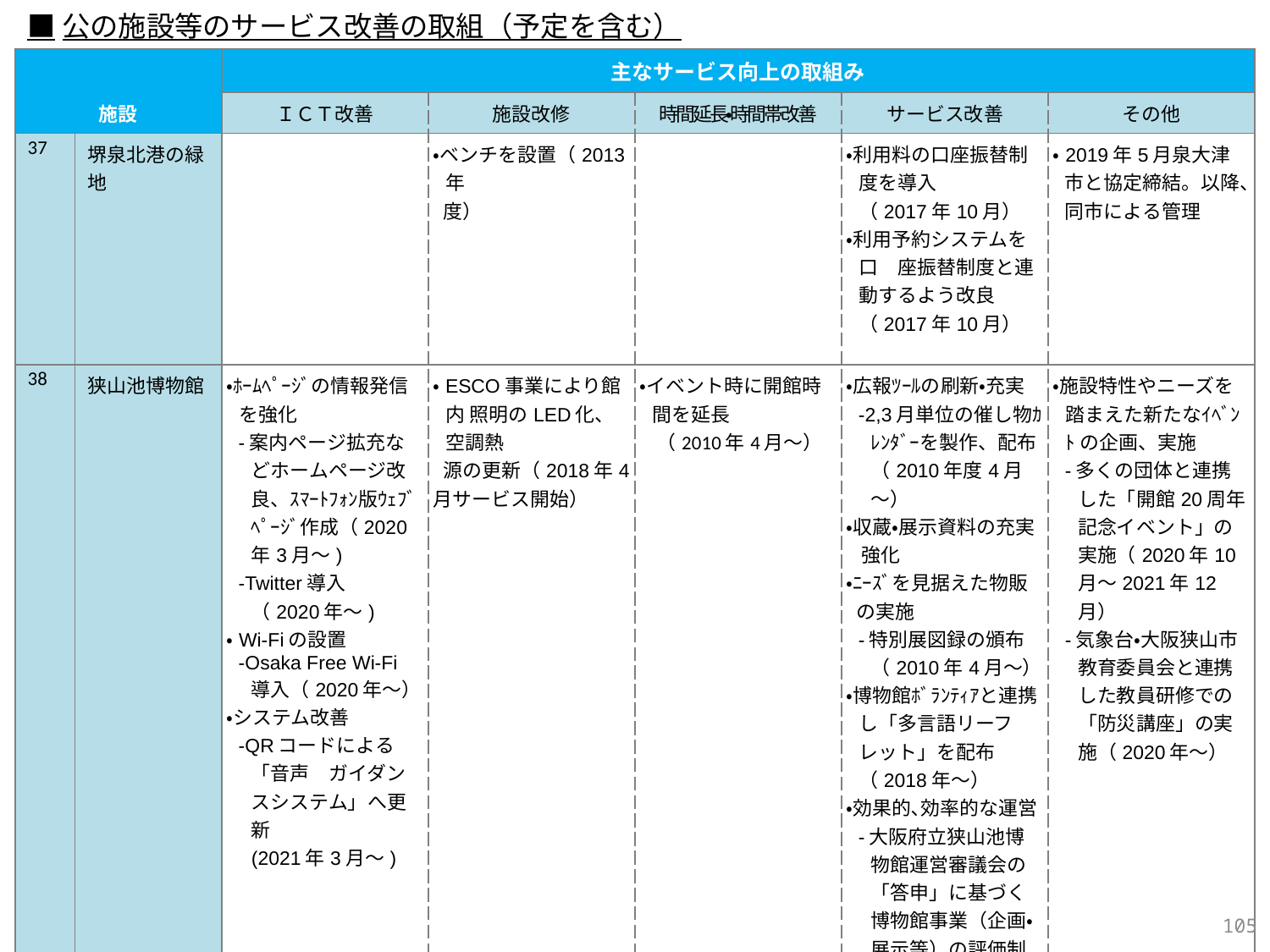

■公の施設等のサービス改善の取組（予定を含む）
| 施設 |  | 主なサービス向上の取組み |  |  |  |  |
| --- | --- | --- | --- | --- | --- | --- |
|  |  | ＩＣＴ改善 | 施設改修 | 時間延長・時間帯改善 | サービス改善 | その他 |
| 37 | 堺泉北港の緑地 |  | ・ベンチを設置（2013年 度） |  | ・利用料の口座振替制 度を導入 （2017年10月） ・利用予約システムを口　座振替制度と連動するよう改良（2017年10月） | ・2019年5月泉大津市と協定締結。以降、同市による管理 |
| 38 | 狭山池博物館 | ・ﾎｰﾑﾍﾟｰｼﾞの情報発信 を強化 -案内ページ拡充などホームページ改良、ｽﾏｰﾄﾌｫﾝ版ｳｪﾌﾞﾍﾟｰｼﾞ作成（2020年3月～) -Twitter導入 （2020年～) ・Wi-Fiの設置 -Osaka Free Wi-Fi 導入（2020年～） ・システム改善 -QRコードによる「音声　ガイダンスシステム」へ更新 (2021年3月～) | ・ESCO事業により館内 照明のLED化、空調熱 源の更新（2018年4月サービス開始） | ・イベント時に開館時間を延長 （2010年4月～） | ・広報ﾂｰﾙの刷新・充実 -2,3月単位の催し物ｶﾚﾝﾀﾞｰを製作、配布（2010年度4月～） ・収蔵・展示資料の充実 強化 ・ﾆｰｽﾞを見据えた物販 の実施 -特別展図録の頒布（2010年4月～） ・博物館ﾎﾞﾗﾝﾃｨｱと連携し「多言語リーフレット」を配布（2018年～） ・効果的､効率的な運営 -大阪府立狭山池博物館運営審議会の「答申」に基づく博物館事業（企画・展示等）の評価制度の開始（2022年4月～） | ・施設特性やニーズを 踏まえた新たなｲﾍﾞﾝﾄ の企画、実施 -多くの団体と連携した「開館20周年記念イベント」の実施（2020年10月～2021年12月） -気象台・大阪狭山市教育委員会と連携した教員研修での「防災講座」の実施（2020年～） |
105